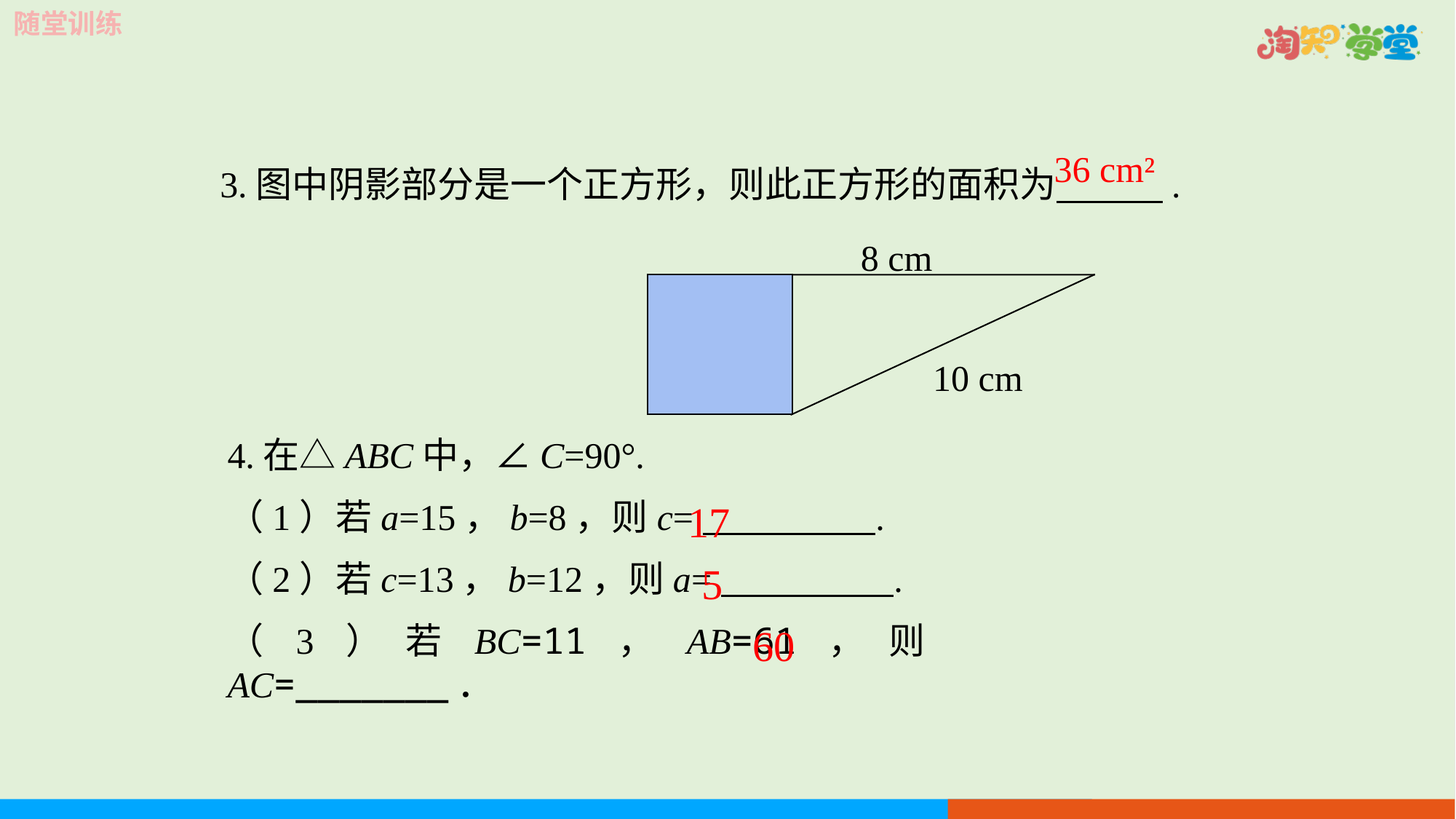

3.图中阴影部分是一个正方形，则此正方形的面积为             .
36 cm²
8 cm

10 cm
4.在△ABC中，∠C=90°.
（1）若a=15，b=8，则c=                    .
（2）若c=13，b=12，则a=                    .
（3）若BC=11，AB=61，则AC=_______．
17
5
60